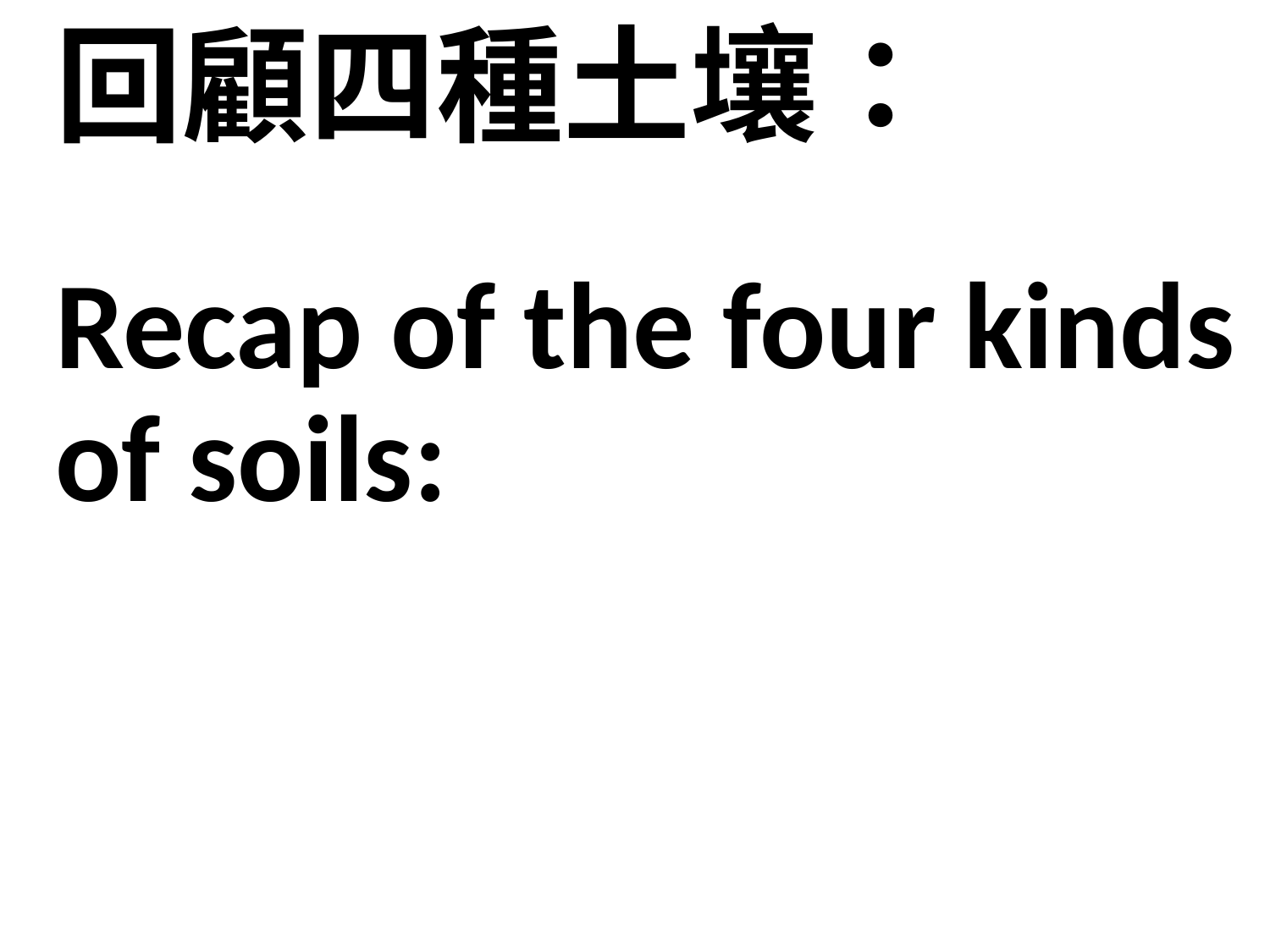

回顧四種土壤：

Recap of the four kinds of soils: